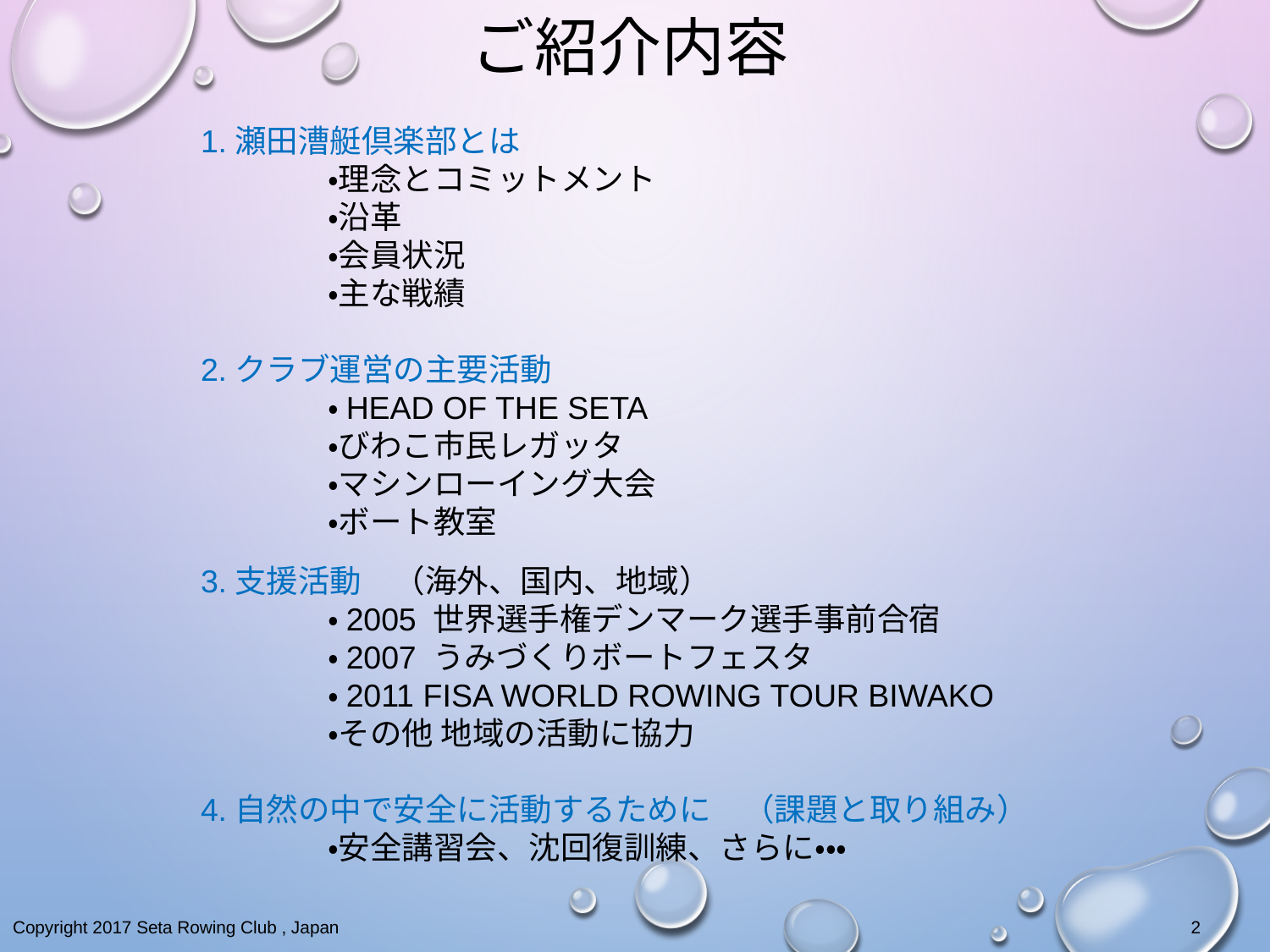

# ご紹介内容
1.瀬田漕艇倶楽部とは
	・理念とコミットメント
	・沿革
	・会員状況
	・主な戦績

2.クラブ運営の主要活動
	・Head of The Seta
	・びわこ市民レガッタ
	・マシンローイング大会
	・ボート教室
3.支援活動　（海外、国内、地域）
	・2005 世界選手権デンマーク選手事前合宿
	・2007 うみづくりボートフェスタ
	・2011 FISA World Rowing Tour Biwako
	・その他 地域の活動に協力
4.自然の中で安全に活動するために　（課題と取り組み）
	・安全講習会、沈回復訓練、さらに・・・
2
Copyright 2017 Seta Rowing Club , Japan